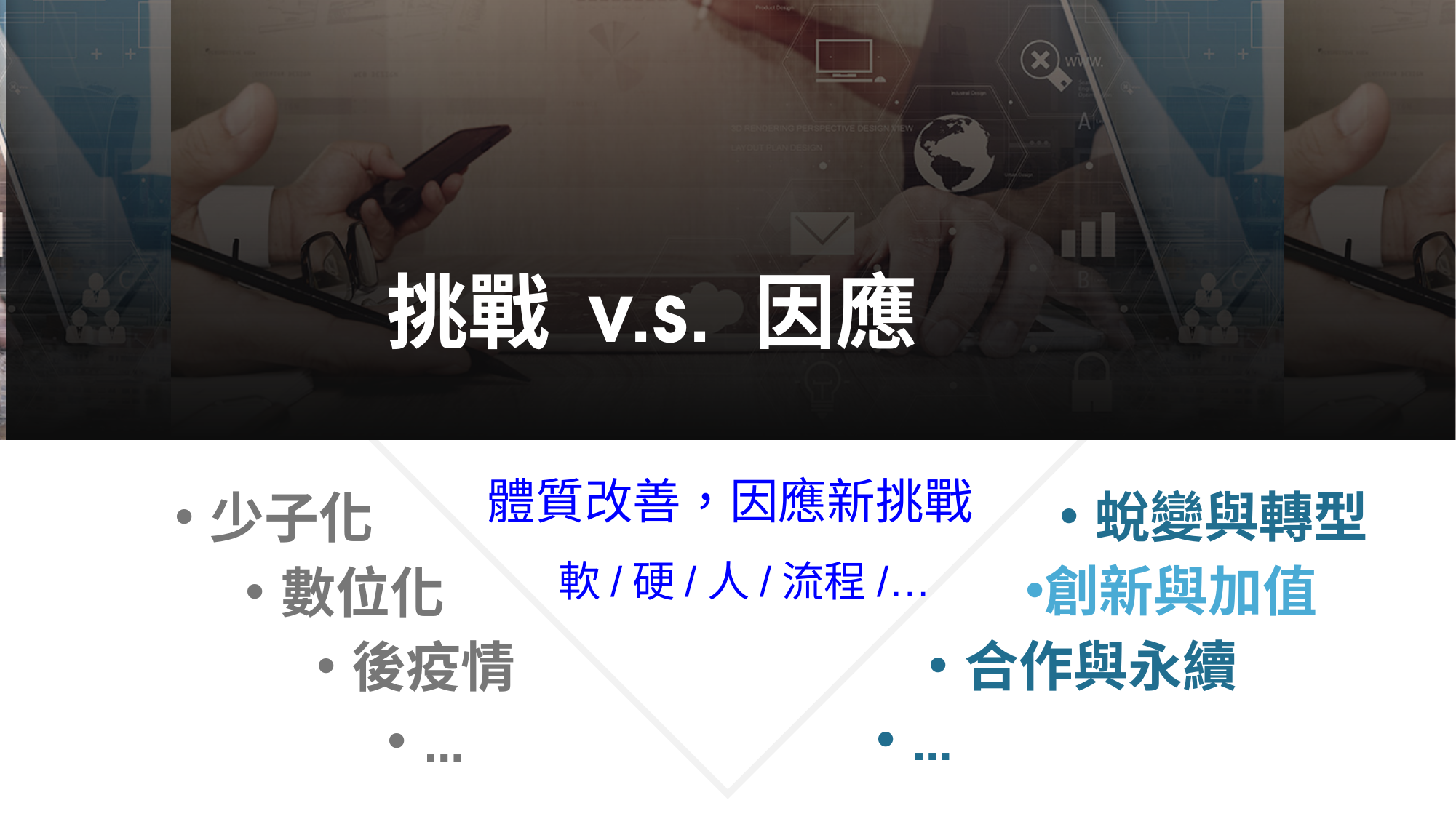

挑戰 v.s. 因應
體質改善，因應新挑戰
軟/硬/人/流程/…
蛻變與轉型
創新與加值
合作與永續
…
少子化
數位化
後疫情
…